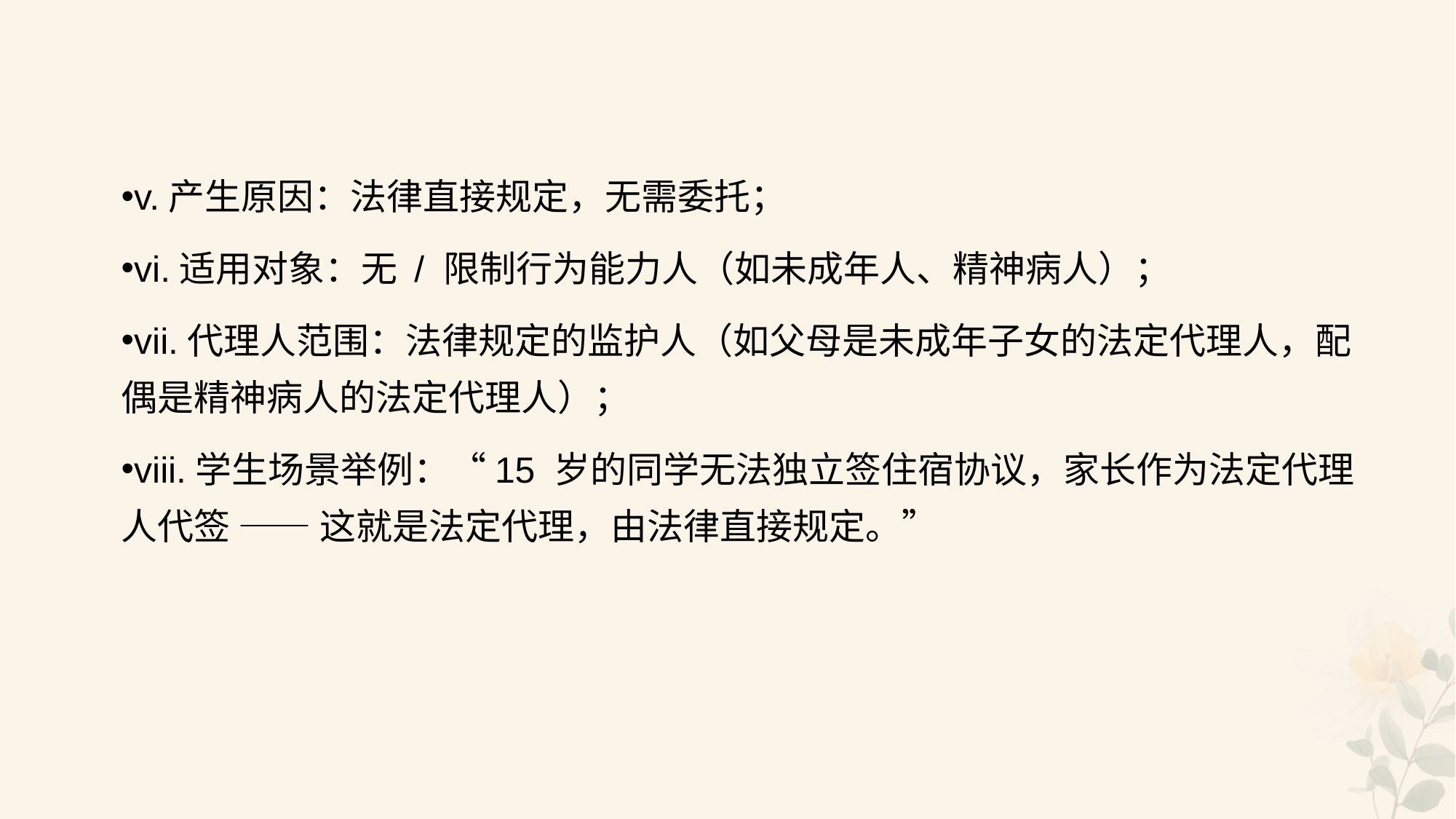

#
v.产生原因：法律直接规定，无需委托；
vi.适用对象：无 / 限制行为能力人（如未成年人、精神病人）；
vii.代理人范围：法律规定的监护人（如父母是未成年子女的法定代理人，配偶是精神病人的法定代理人）；
viii.学生场景举例：“15 岁的同学无法独立签住宿协议，家长作为法定代理人代签 —— 这就是法定代理，由法律直接规定。”